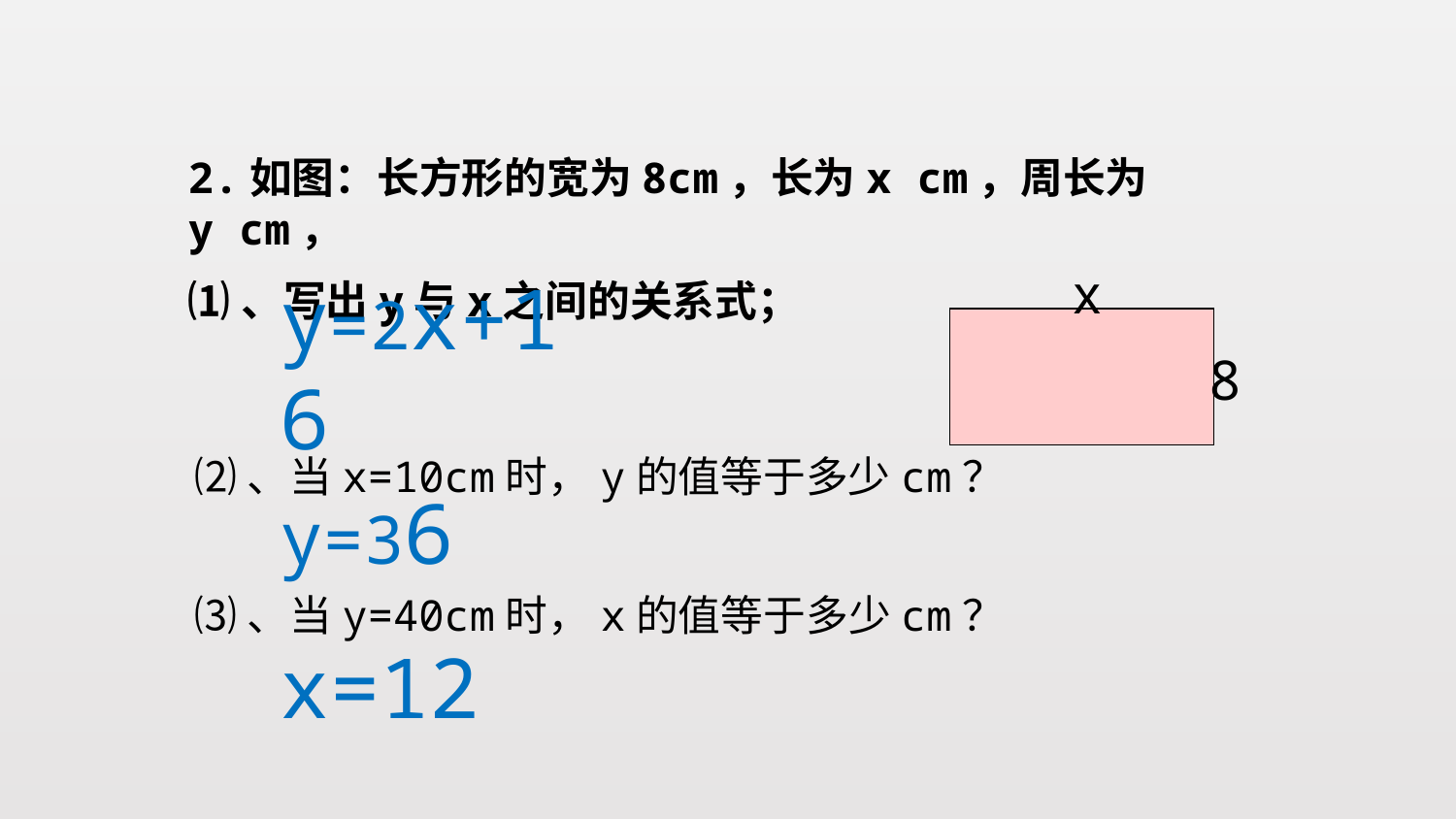

2.如图：长方形的宽为8cm，长为x cm，周长为 y cm，
⑴、写出y与x之间的关系式；

x

8
y=2x+16
⑵、当x=10cm时，y的值等于多少cm？
y=36
⑶、当y=40cm时，x的值等于多少cm？
x=12